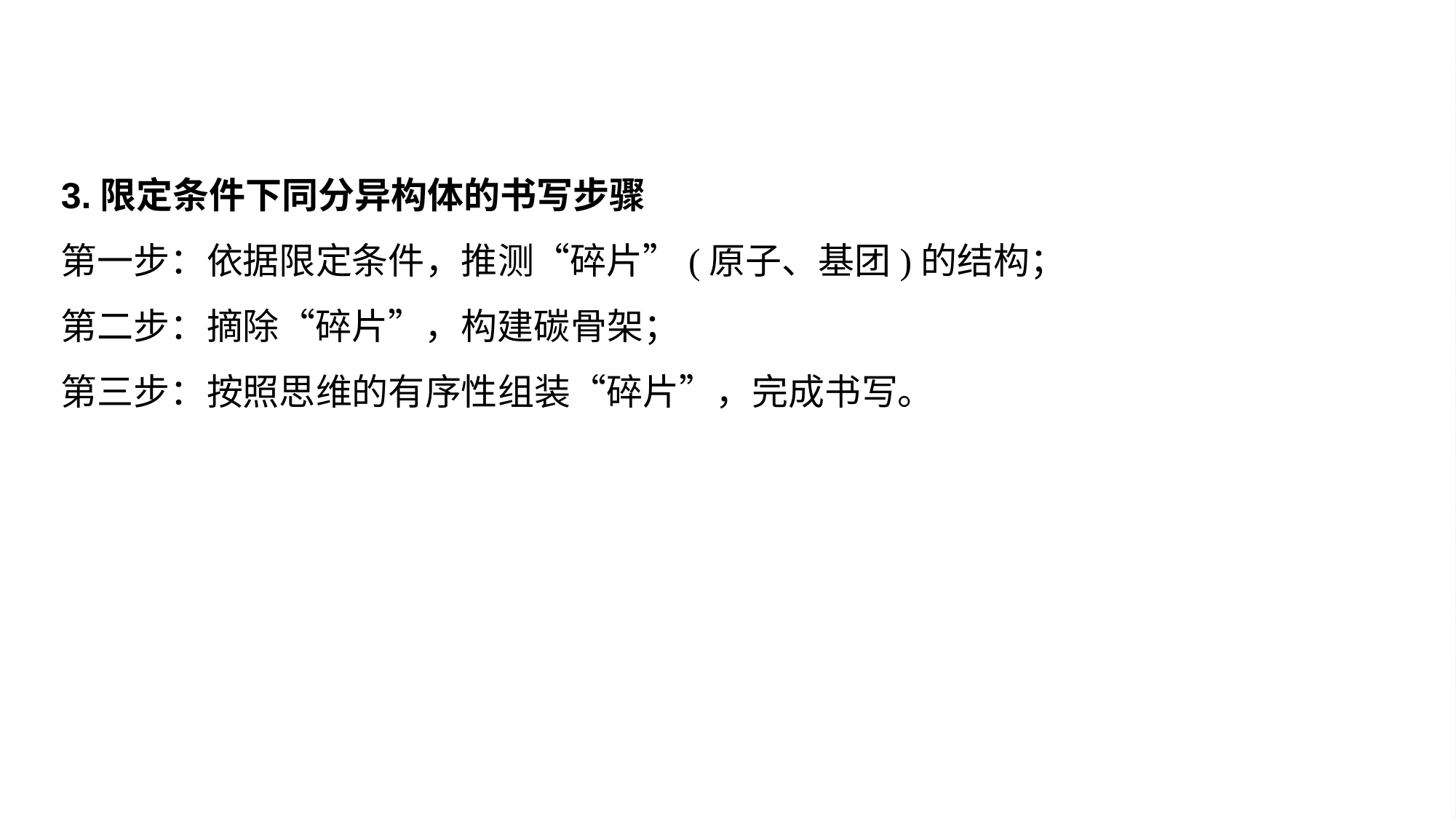

3.限定条件下同分异构体的书写步骤
第一步：依据限定条件，推测“碎片”(原子、基团)的结构；
第二步：摘除“碎片”，构建碳骨架；
第三步：按照思维的有序性组装“碎片”，完成书写。